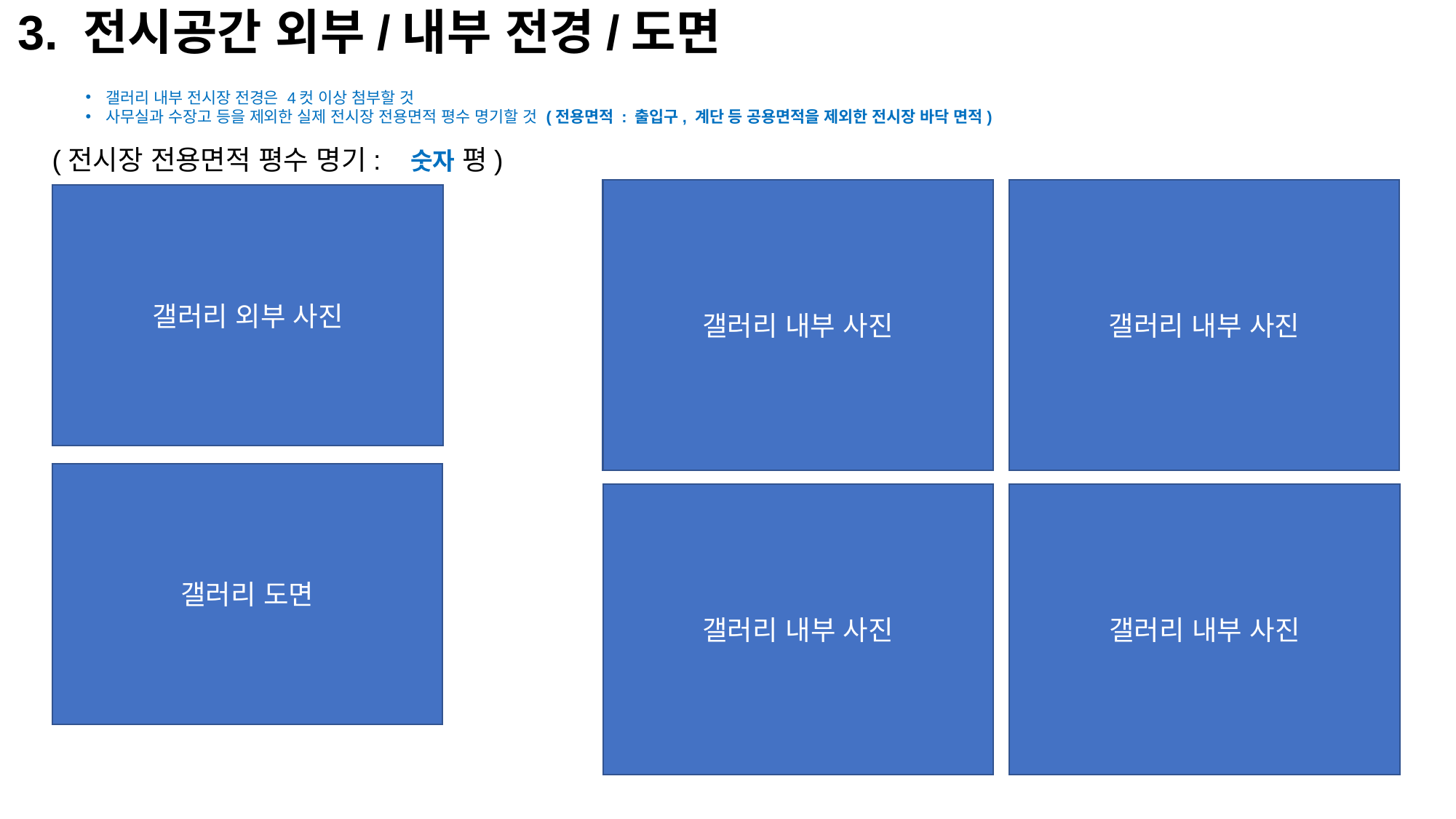

3. 전시공간 외부/내부 전경/도면
갤러리 내부 전시장 전경은 4컷 이상 첨부할 것
사무실과 수장고 등을 제외한 실제 전시장 전용면적 평수 명기할 것 (전용면적 : 출입구, 계단 등 공용면적을 제외한 전시장 바닥 면적)
(전시장 전용면적 평수 명기:   숫자 평)
갤러리 내부 사진
갤러리 내부 사진
갤러리 외부 사진
갤러리 도면
갤러리 내부 사진
갤러리 내부 사진